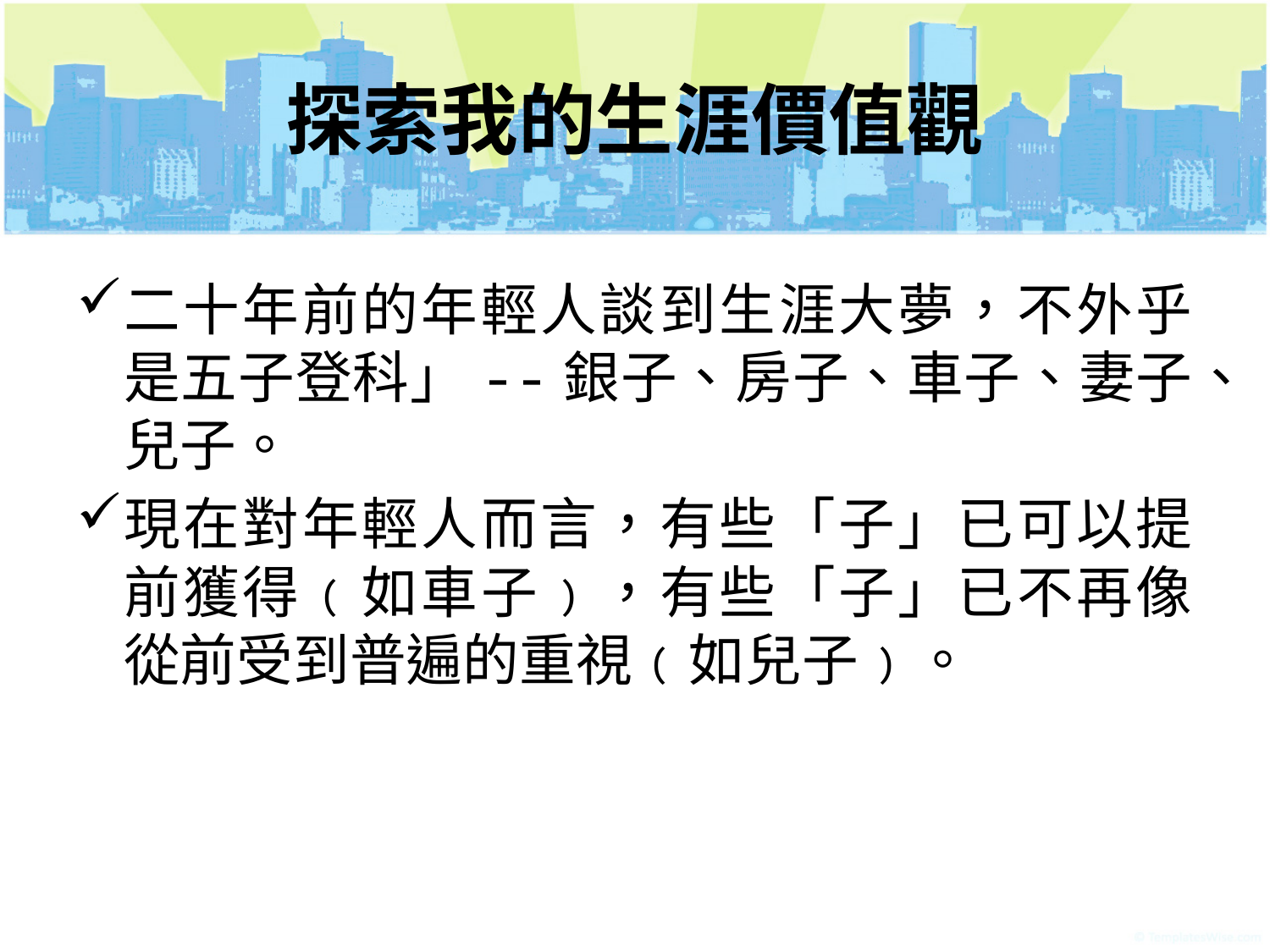

# 探索我的生涯價值觀
二十年前的年輕人談到生涯大夢，不外乎是五子登科」--銀子、房子、車子、妻子、兒子。
現在對年輕人而言，有些「子」已可以提前獲得﹙如車子﹚，有些「子」已不再像從前受到普遍的重視﹙如兒子﹚。